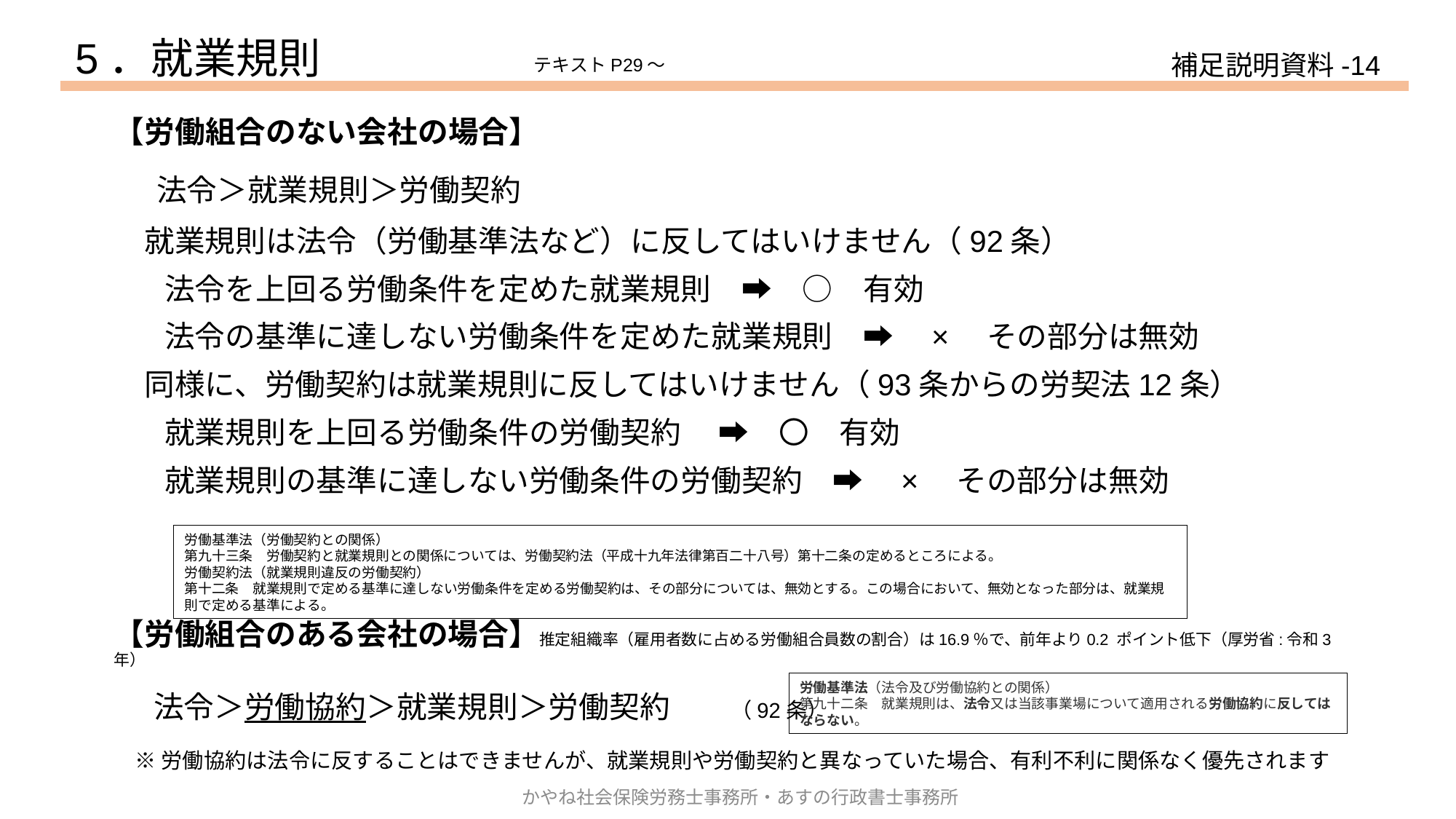

5．就業規則
補足説明資料-14
テキストP29～
【労働組合のない会社の場合】
　法令＞就業規則＞労働契約
　就業規則は法令（労働基準法など）に反してはいけません（92条）
　   法令を上回る労働条件を定めた就業規則　➡　○　有効
　   法令の基準に達しない労働条件を定めた就業規則　➡　×　その部分は無効
　同様に、労働契約は就業規則に反してはいけません（93条からの労契法12条）
　   就業規則を上回る労働条件の労働契約　 ➡　〇　有効
　   就業規則の基準に達しない労働条件の労働契約　➡　×　その部分は無効

【労働組合のある会社の場合】推定組織率（雇用者数に占める労働組合員数の割合）は16.9％で、前年より0.2 ポイント低下（厚労省:令和3年）
　法令＞労働協約＞就業規則＞労働契約　　（92条）
　※ 労働協約は法令に反することはできませんが、就業規則や労働契約と異なっていた場合、有利不利に関係なく優先されます
労働基準法（労働契約との関係）
第九十三条　労働契約と就業規則との関係については、労働契約法（平成十九年法律第百二十八号）第十二条の定めるところによる。
労働契約法（就業規則違反の労働契約）
第十二条　就業規則で定める基準に達しない労働条件を定める労働契約は、その部分については、無効とする。この場合において、無効となった部分は、就業規則で定める基準による。
労働基準法（法令及び労働協約との関係）
第九十二条　就業規則は、法令又は当該事業場について適用される労働協約に反してはならない。
かやね社会保険労務士事務所・あすの行政書士事務所